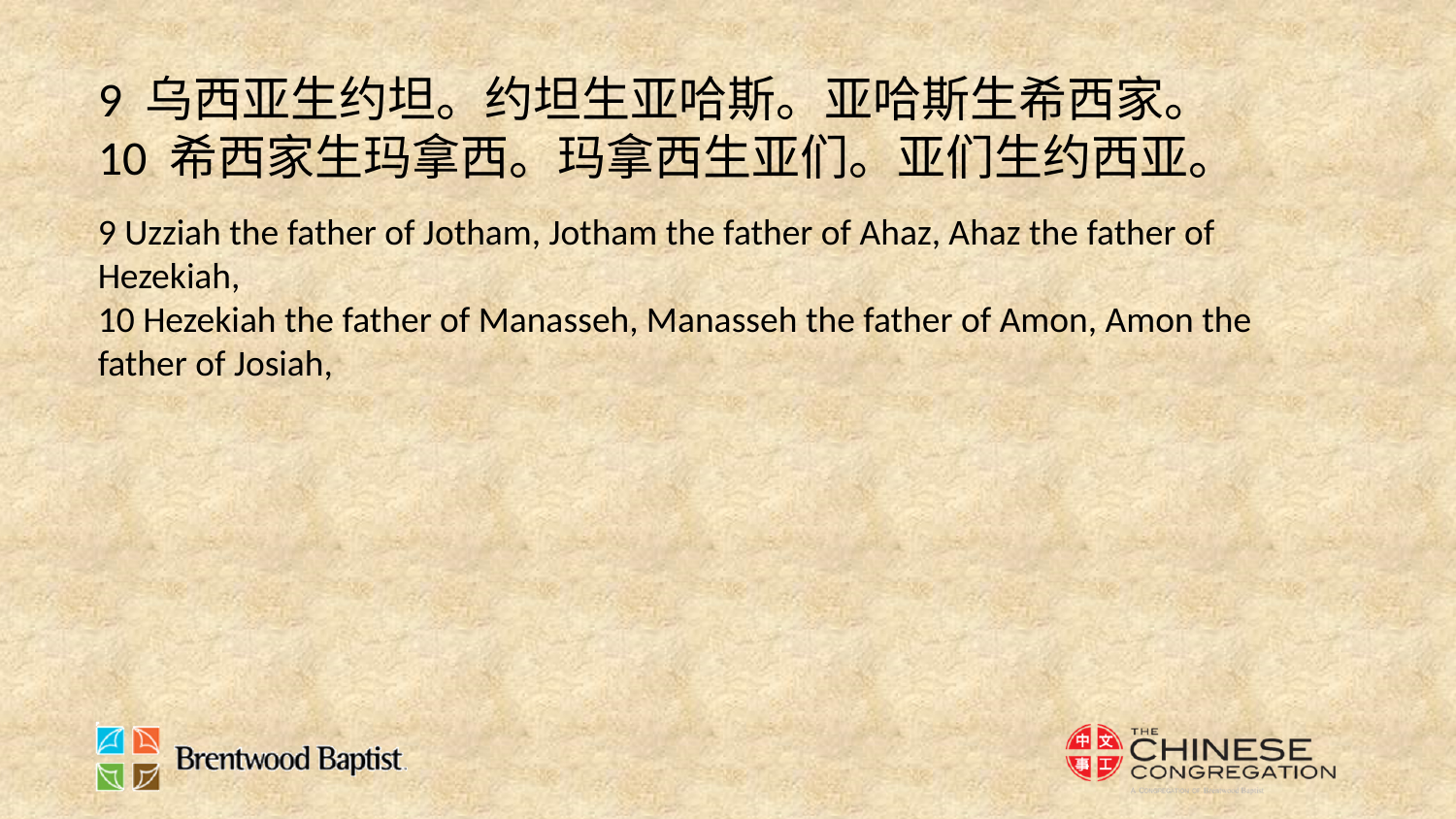

9 乌西亚生约坦。约坦生亚哈斯。亚哈斯生希西家。
10 希西家生玛拿西。玛拿西生亚们。亚们生约西亚。

9 Uzziah the father of Jotham, Jotham the father of Ahaz, Ahaz the father of Hezekiah,
10 Hezekiah the father of Manasseh, Manasseh the father of Amon, Amon the father of Josiah,